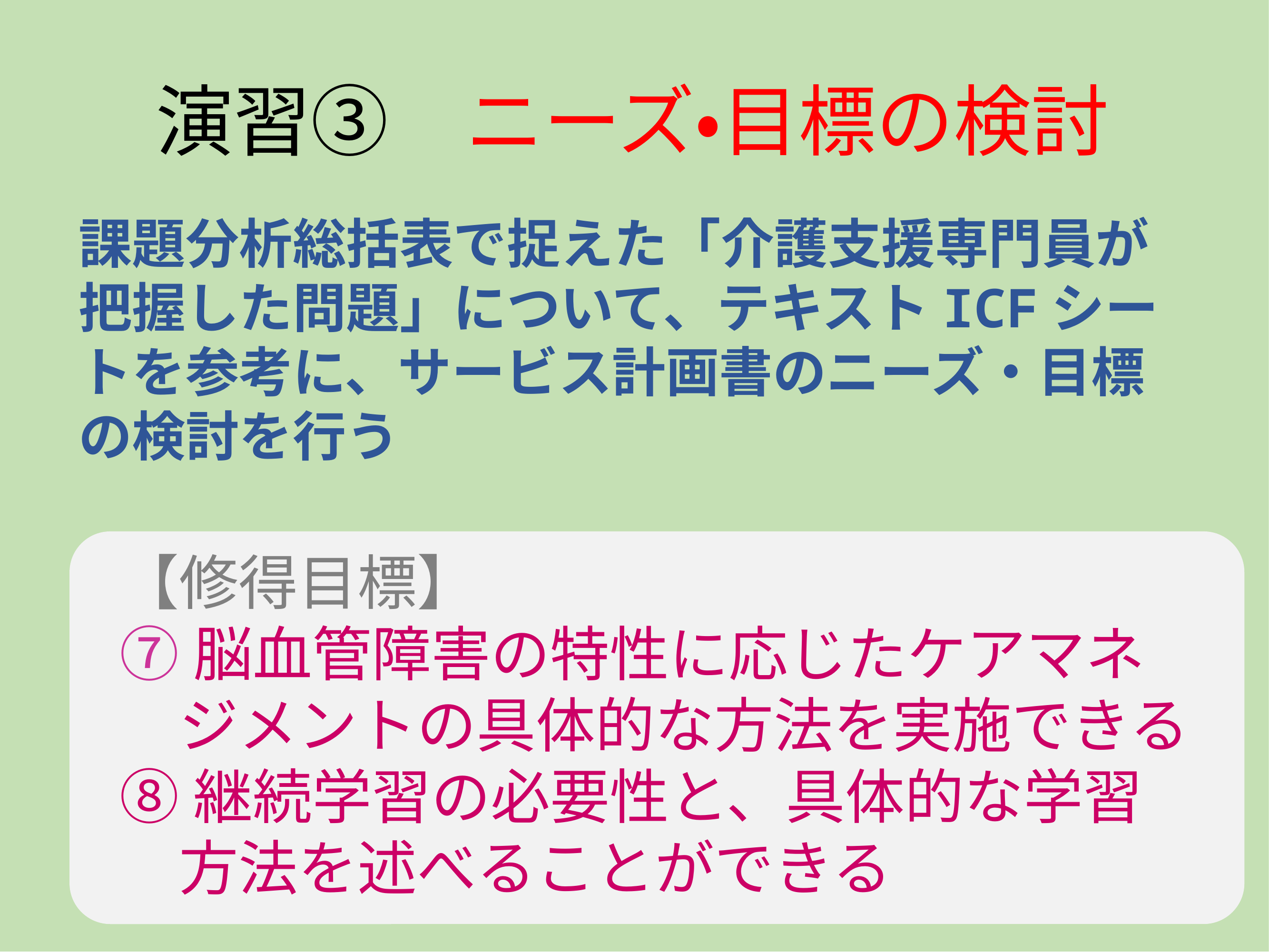

# 演習③　ニーズ・目標の検討
課題分析総括表で捉えた「介護支援専門員が把握した問題」について、テキストICFシートを参考に、サービス計画書のニーズ・目標の検討を行う
【修得目標】
⑦脳血管障害の特性に応じたケアマネ
　ジメントの具体的な方法を実施できる
⑧継続学習の必要性と、具体的な学習
　方法を述べることができる
26